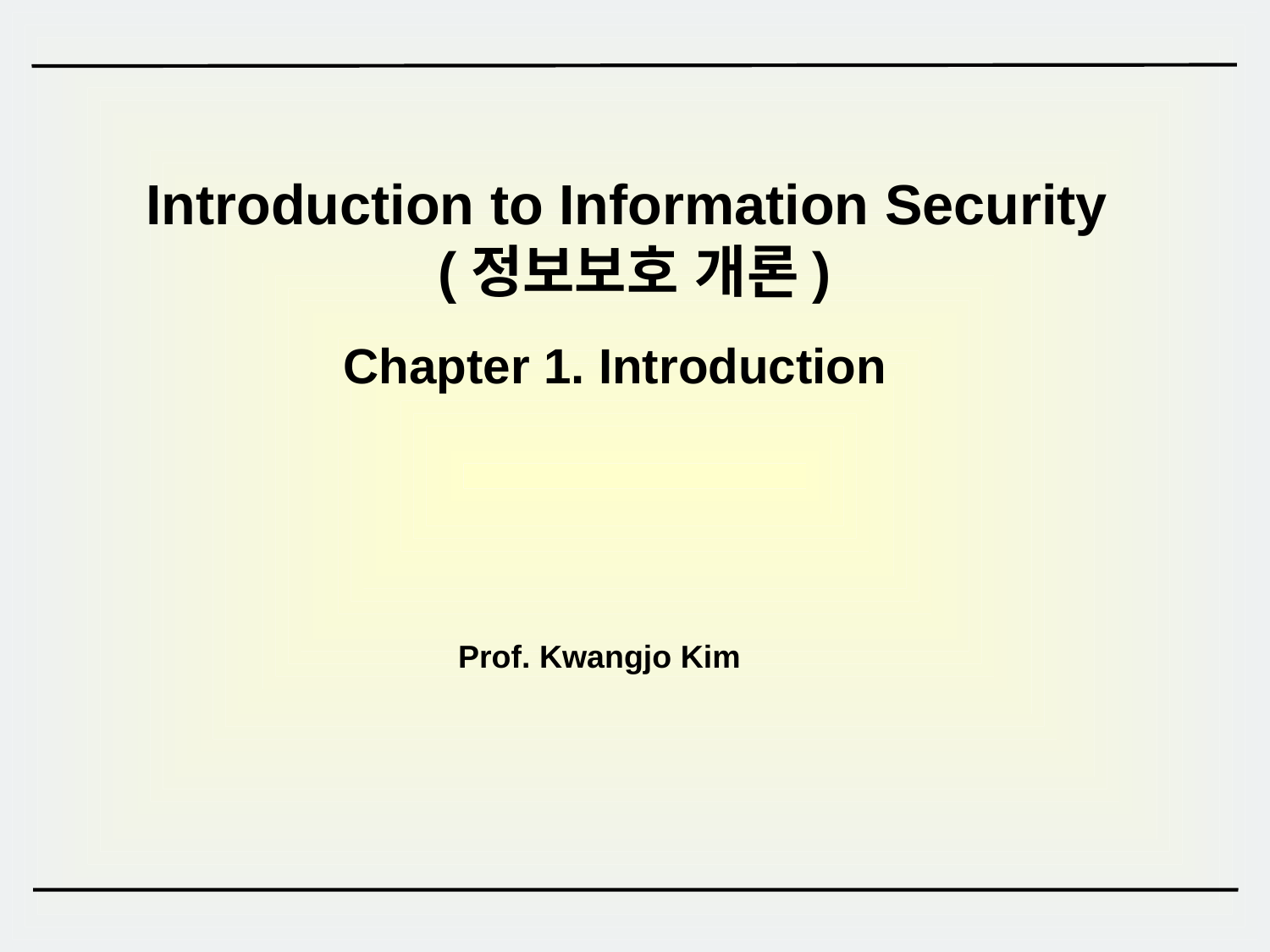

# Introduction to Information Security (정보보호 개론)
Chapter 1. Introduction

Prof. Kwangjo Kim